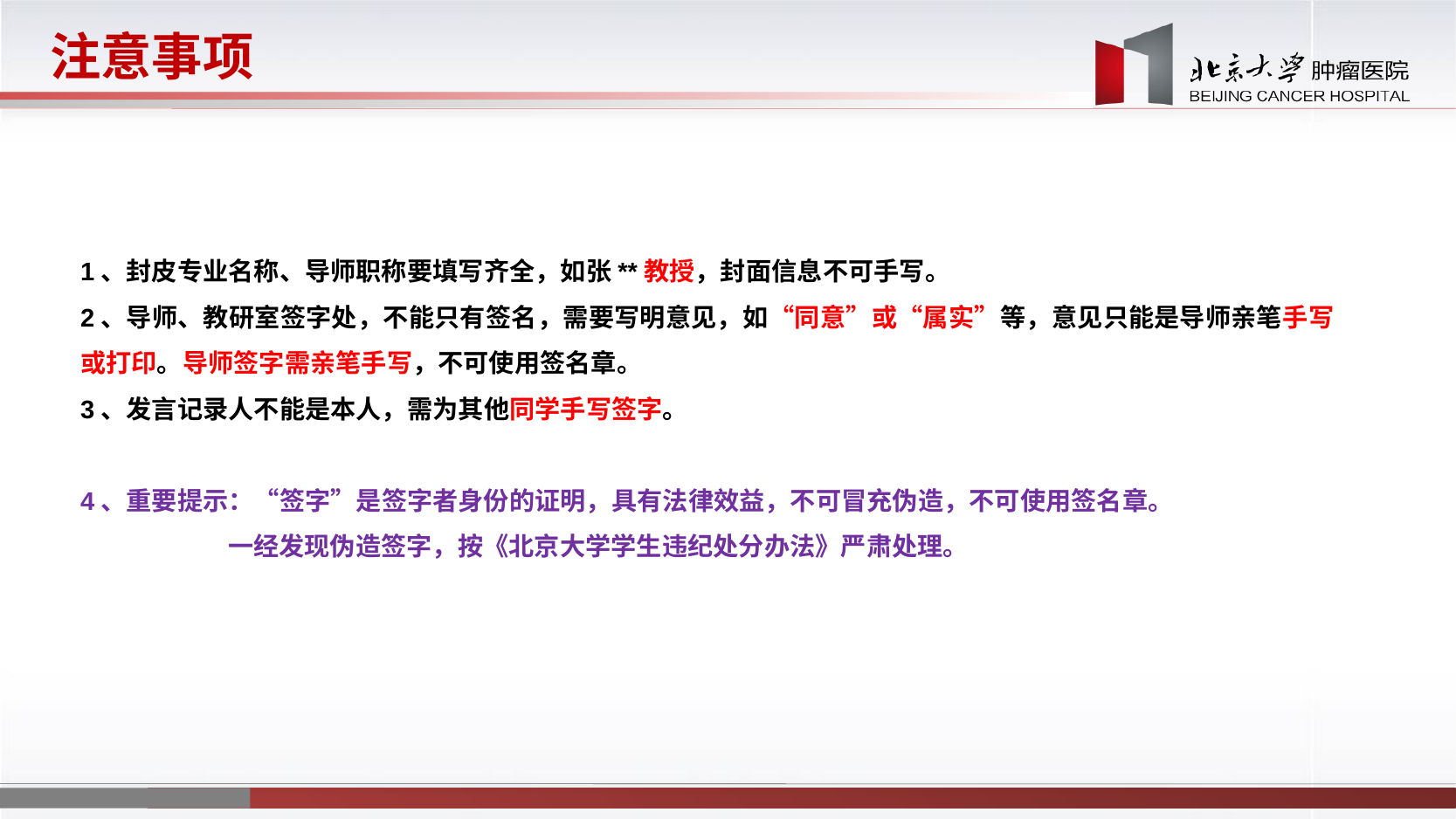

注意事项
1、封皮专业名称、导师职称要填写齐全，如张**教授，封面信息不可手写。
2、导师、教研室签字处，不能只有签名，需要写明意见，如“同意”或“属实”等，意见只能是导师亲笔手写或打印。导师签字需亲笔手写，不可使用签名章。
3、发言记录人不能是本人，需为其他同学手写签字。

4、重要提示：“签字”是签字者身份的证明，具有法律效益，不可冒充伪造，不可使用签名章。
                        一经发现伪造签字，按《北京大学学生违纪处分办法》严肃处理。